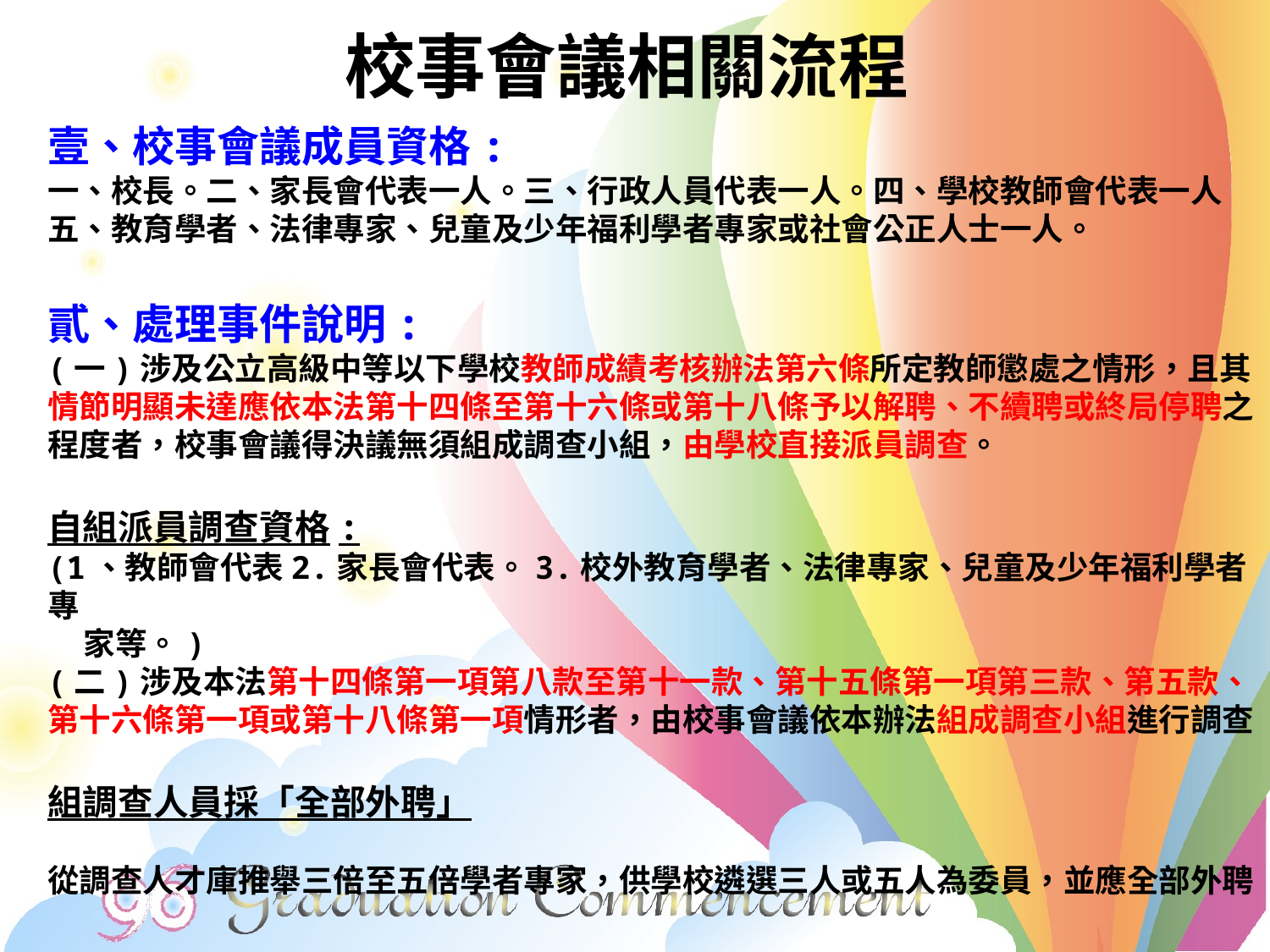

校事會議相關流程
壹、校事會議成員資格:
一、校長。二、家長會代表一人。三、行政人員代表一人。四、學校教師會代表一人
五、教育學者、法律專家、兒童及少年福利學者專家或社會公正人士一人。

貳、處理事件說明:
(一)涉及公立高級中等以下學校教師成績考核辦法第六條所定教師懲處之情形，且其情節明顯未達應依本法第十四條至第十六條或第十八條予以解聘、不續聘或終局停聘之程度者，校事會議得決議無須組成調查小組，由學校直接派員調查。

自組派員調查資格:
(1、教師會代表2.家長會代表。3.校外教育學者、法律專家、兒童及少年福利學者專
    家等。)
(二)涉及本法第十四條第一項第八款至第十一款、第十五條第一項第三款、第五款、第十六條第一項或第十八條第一項情形者，由校事會議依本辦法組成調查小組進行調查

組調查人員採「全部外聘」

從調查人才庫推舉三倍至五倍學者專家，供學校遴選三人或五人為委員，並應全部外聘